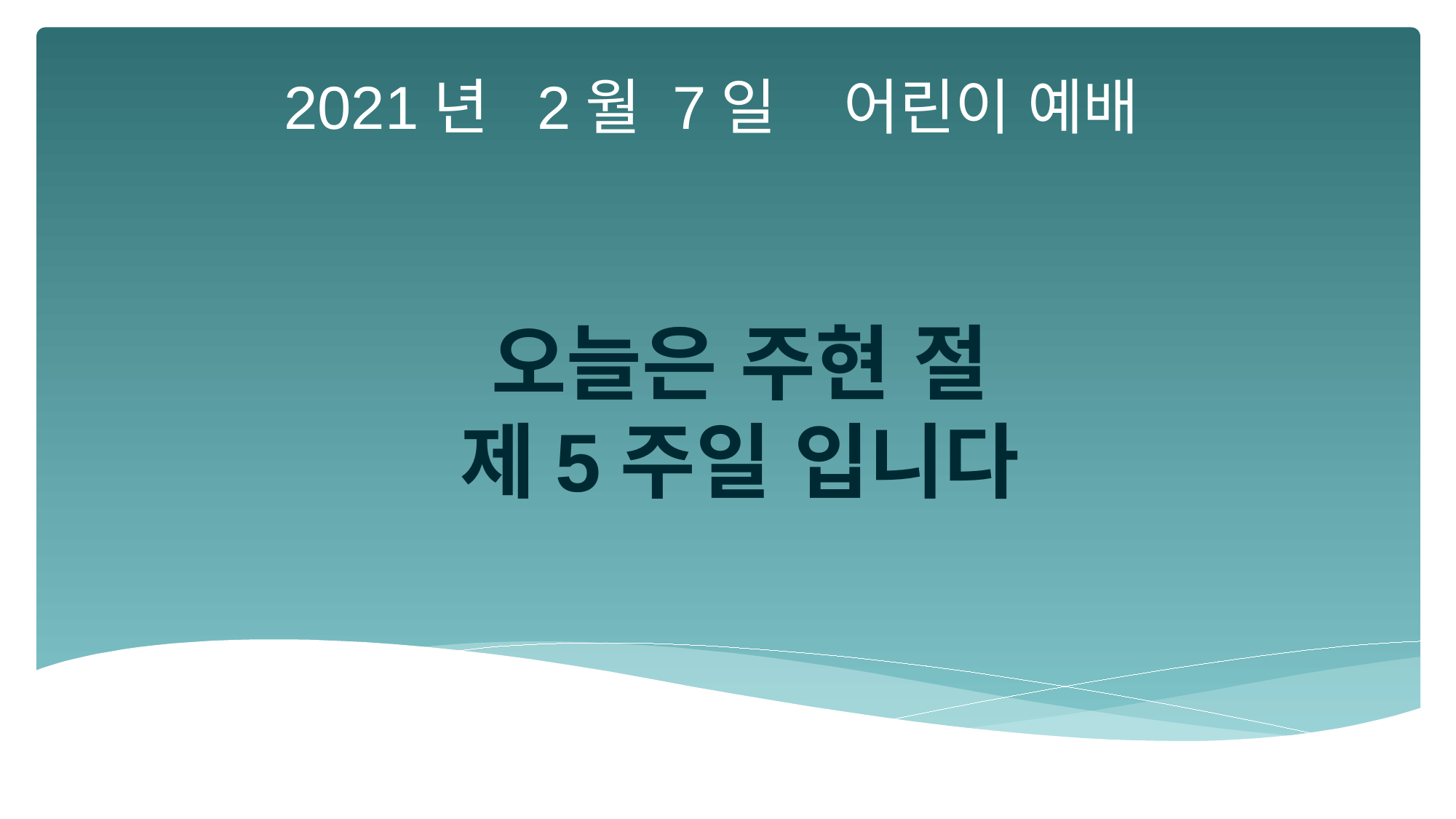

2021년  2월 7일    어린이 예배
오늘은 주현 절
제5주일 입니다